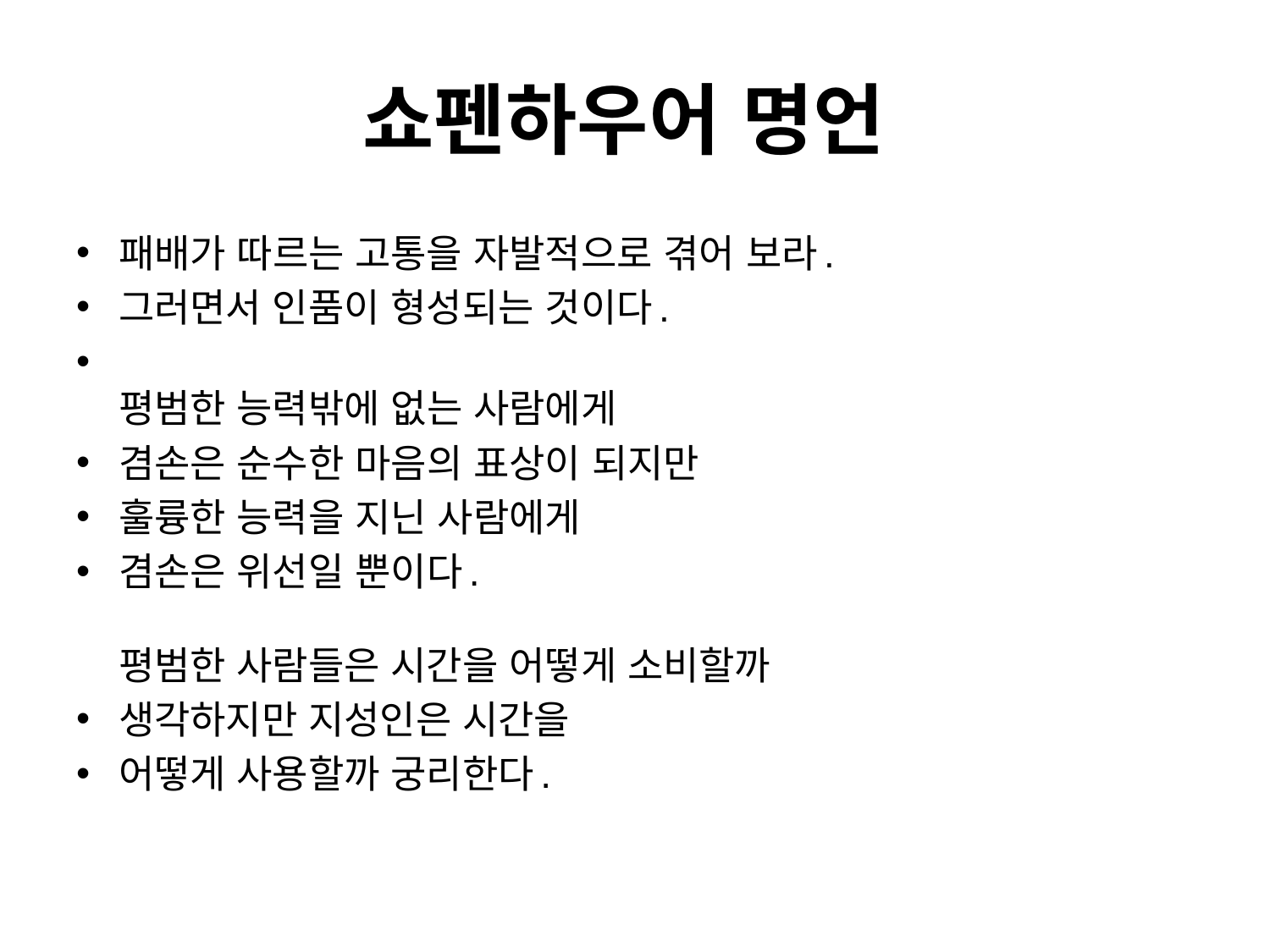

# 쇼펜하우어 명언
패배가 따르는 고통을 자발적으로 겪어 보라.
그러면서 인품이 형성되는 것이다.
평범한 능력밖에 없는 사람에게
겸손은 순수한 마음의 표상이 되지만
훌륭한 능력을 지닌 사람에게
겸손은 위선일 뿐이다.
평범한 사람들은 시간을 어떻게 소비할까
생각하지만 지성인은 시간을
어떻게 사용할까 궁리한다.